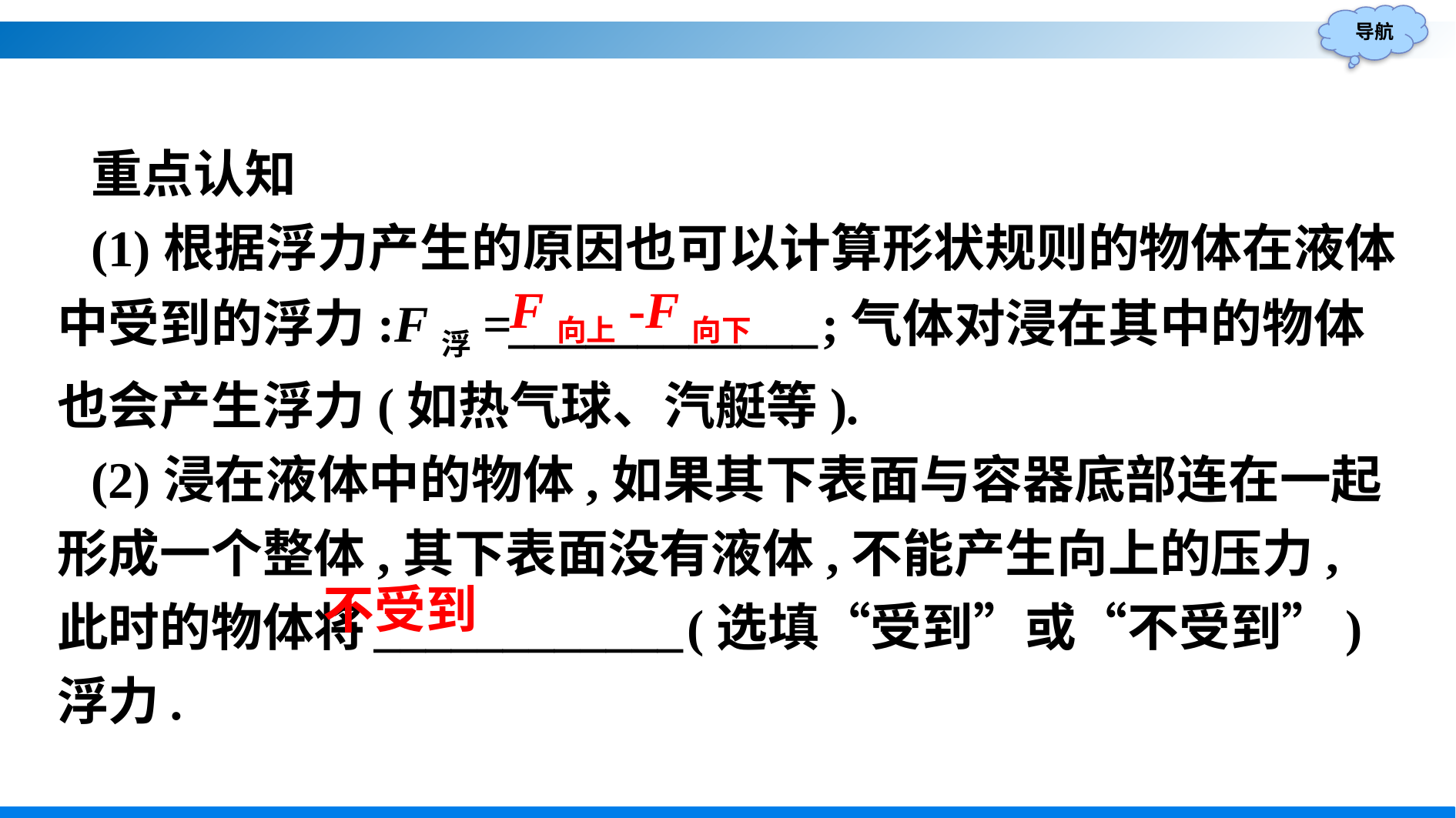

重点认知
(1)根据浮力产生的原因也可以计算形状规则的物体在液体中受到的浮力:F浮=____________;气体对浸在其中的物体也会产生浮力(如热气球、汽艇等).
(2)浸在液体中的物体,如果其下表面与容器底部连在一起形成一个整体,其下表面没有液体,不能产生向上的压力,此时的物体将____________(选填“受到”或“不受到”)浮力.
F向上-F向下
不受到